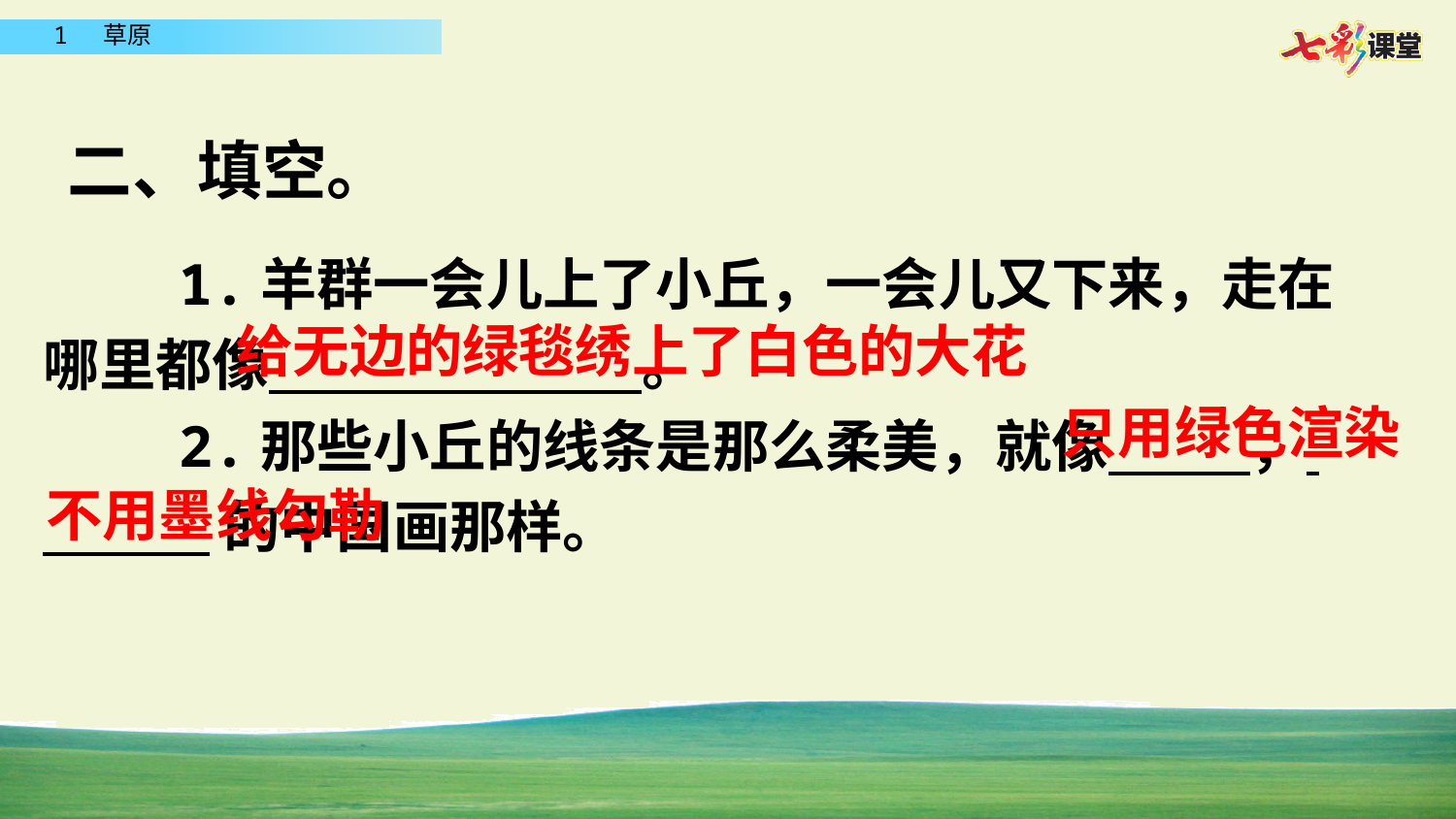

二、填空。
    1.羊群一会儿上了小丘，一会儿又下来，走在哪里都像                             。
    2.那些小丘的线条是那么柔美，就像           ，
             的中国画那样。
给无边的绿毯绣上了白色的大花
只用绿色渲染
不用墨线勾勒